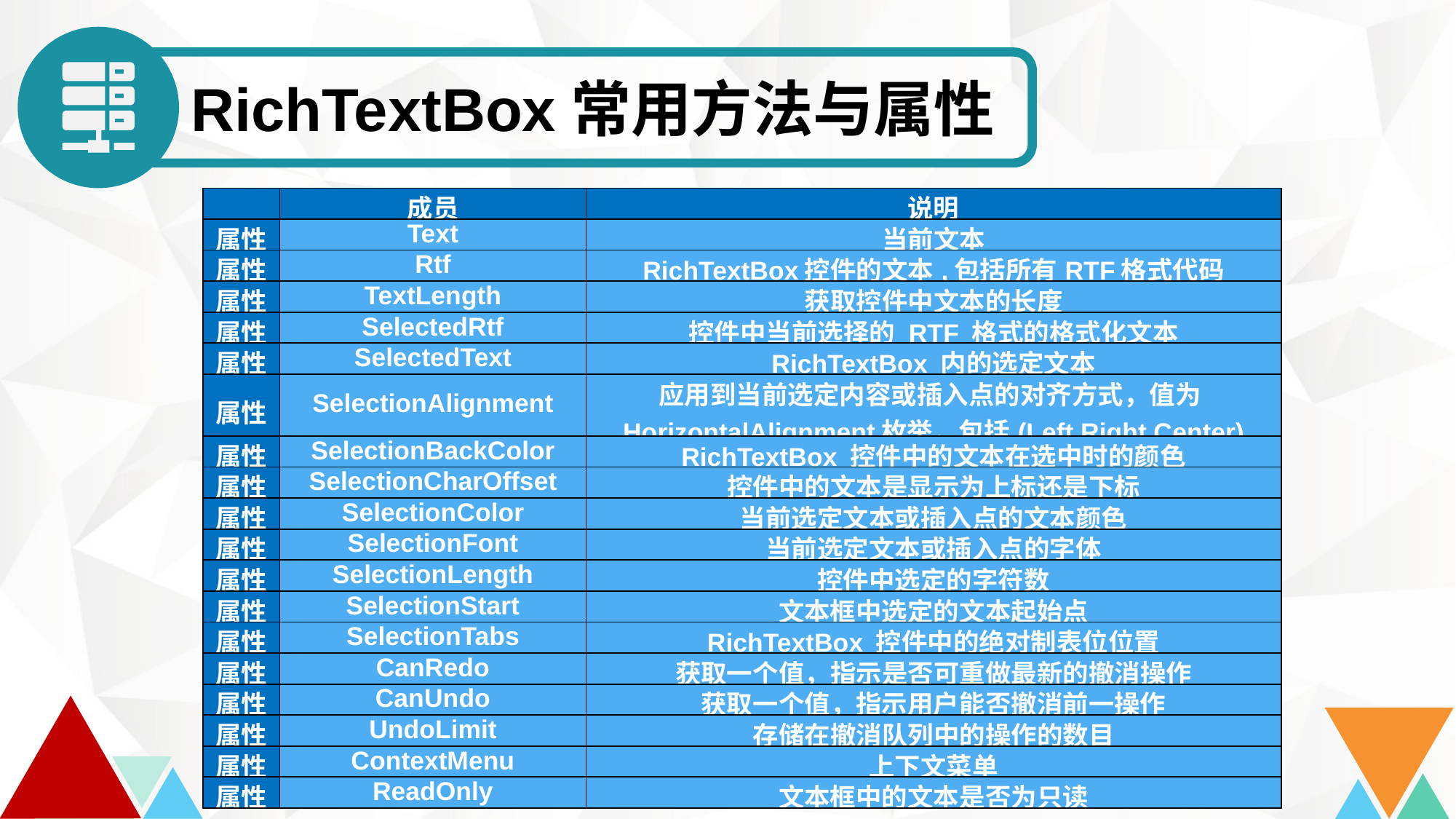

RichTextBox常用方法与属性
|  | 成员 | 说明 |
| --- | --- | --- |
| 属性 | Text | 当前文本 |
| 属性 | Rtf | RichTextBox控件的文本,包括所有RTF格式代码 |
| 属性 | TextLength | 获取控件中文本的长度 |
| 属性 | SelectedRtf | 控件中当前选择的 RTF 格式的格式化文本 |
| 属性 | SelectedText | RichTextBox 内的选定文本 |
| 属性 | SelectionAlignment | 应用到当前选定内容或插入点的对齐方式，值为HorizontalAlignment枚举，包括(Left,Right,Center) |
| 属性 | SelectionBackColor | RichTextBox 控件中的文本在选中时的颜色 |
| 属性 | SelectionCharOffset | 控件中的文本是显示为上标还是下标 |
| 属性 | SelectionColor | 当前选定文本或插入点的文本颜色 |
| 属性 | SelectionFont | 当前选定文本或插入点的字体 |
| 属性 | SelectionLength | 控件中选定的字符数 |
| 属性 | SelectionStart | 文本框中选定的文本起始点 |
| 属性 | SelectionTabs | RichTextBox 控件中的绝对制表位位置 |
| 属性 | CanRedo | 获取一个值，指示是否可重做最新的撤消操作 |
| 属性 | CanUndo | 获取一个值，指示用户能否撤消前一操作 |
| 属性 | UndoLimit | 存储在撤消队列中的操作的数目 |
| 属性 | ContextMenu | 上下文菜单 |
| 属性 | ReadOnly | 文本框中的文本是否为只读 |